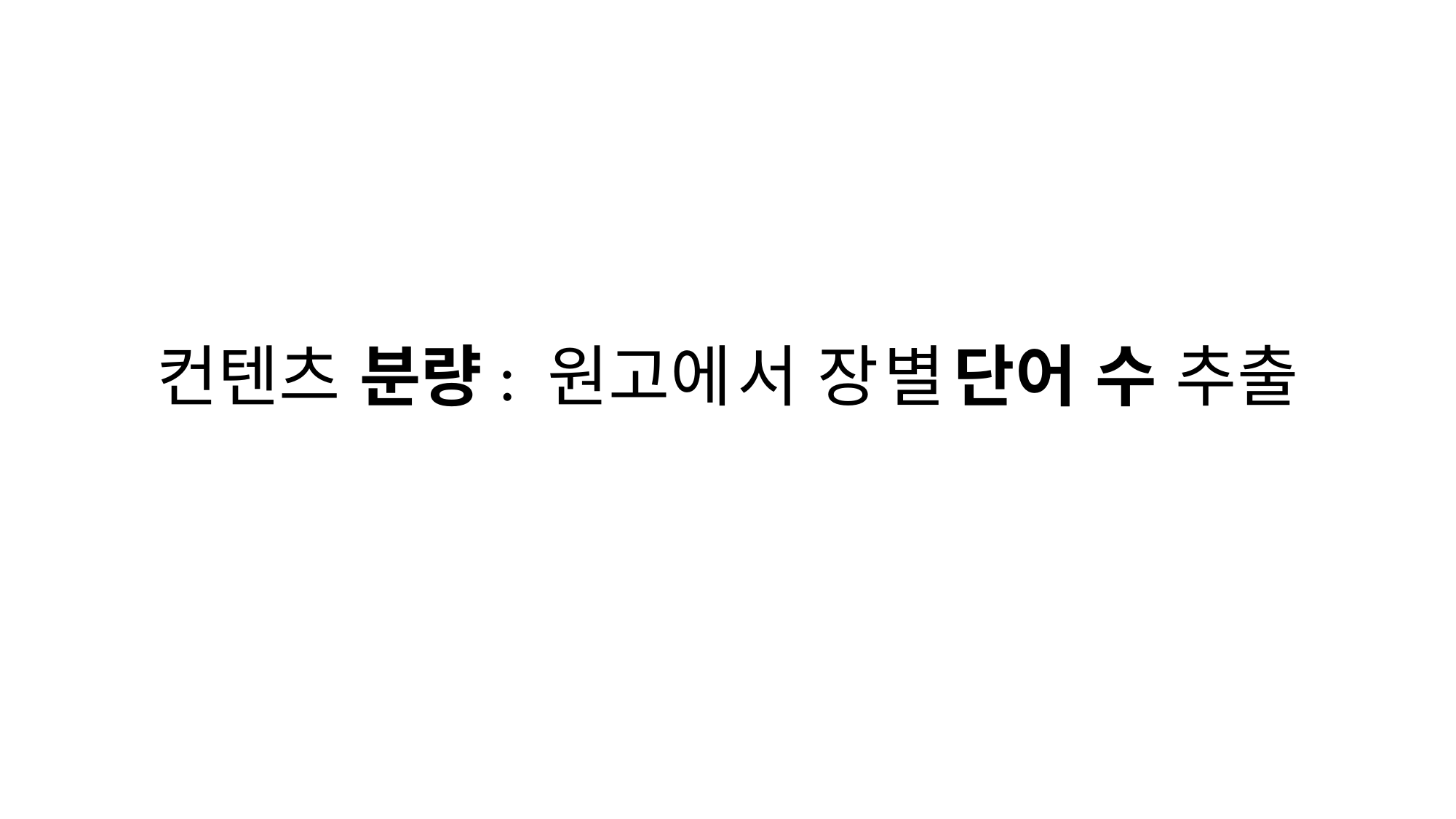

# 컨텐츠 분량: 원고에서 장별 단어 수 추출